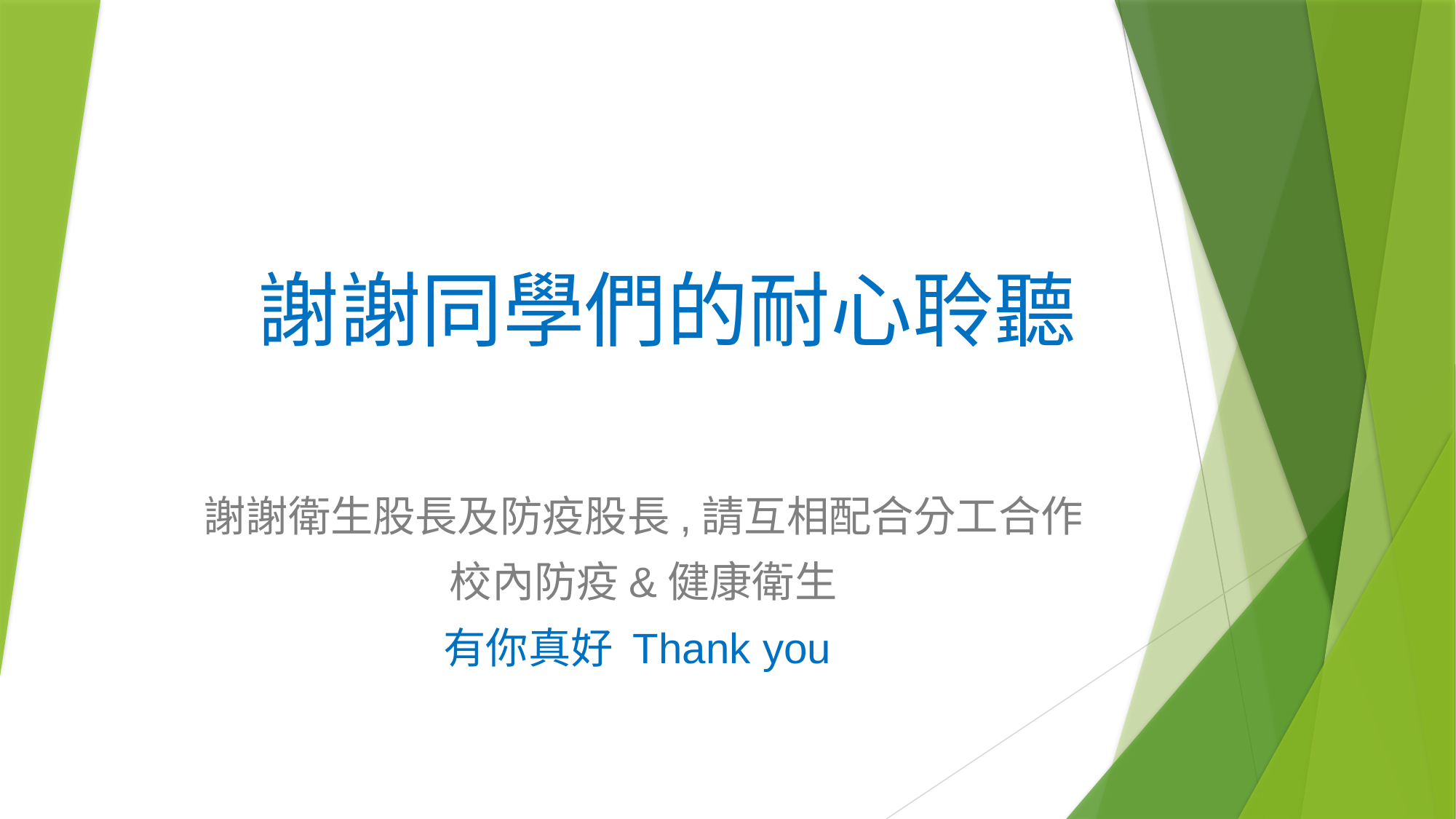

# 謝謝同學們的耐心聆聽
謝謝衛生股長及防疫股長,請互相配合分工合作
校內防疫&健康衛生
有你真好 Thank you